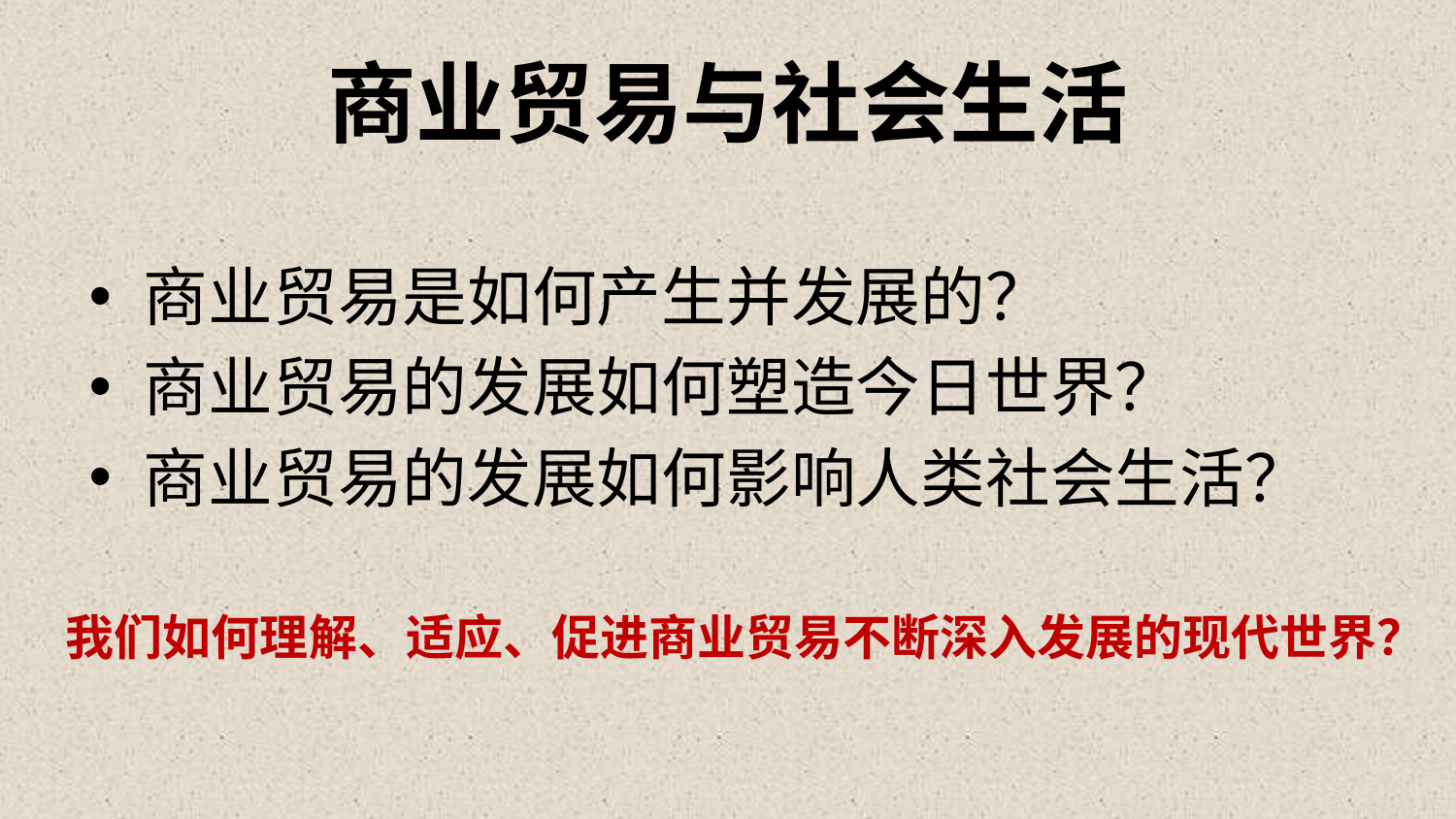

# 商业贸易与社会生活
商业贸易是如何产生并发展的？
商业贸易的发展如何塑造今日世界？
商业贸易的发展如何影响人类社会生活？
我们如何理解、适应、促进商业贸易不断深入发展的现代世界？